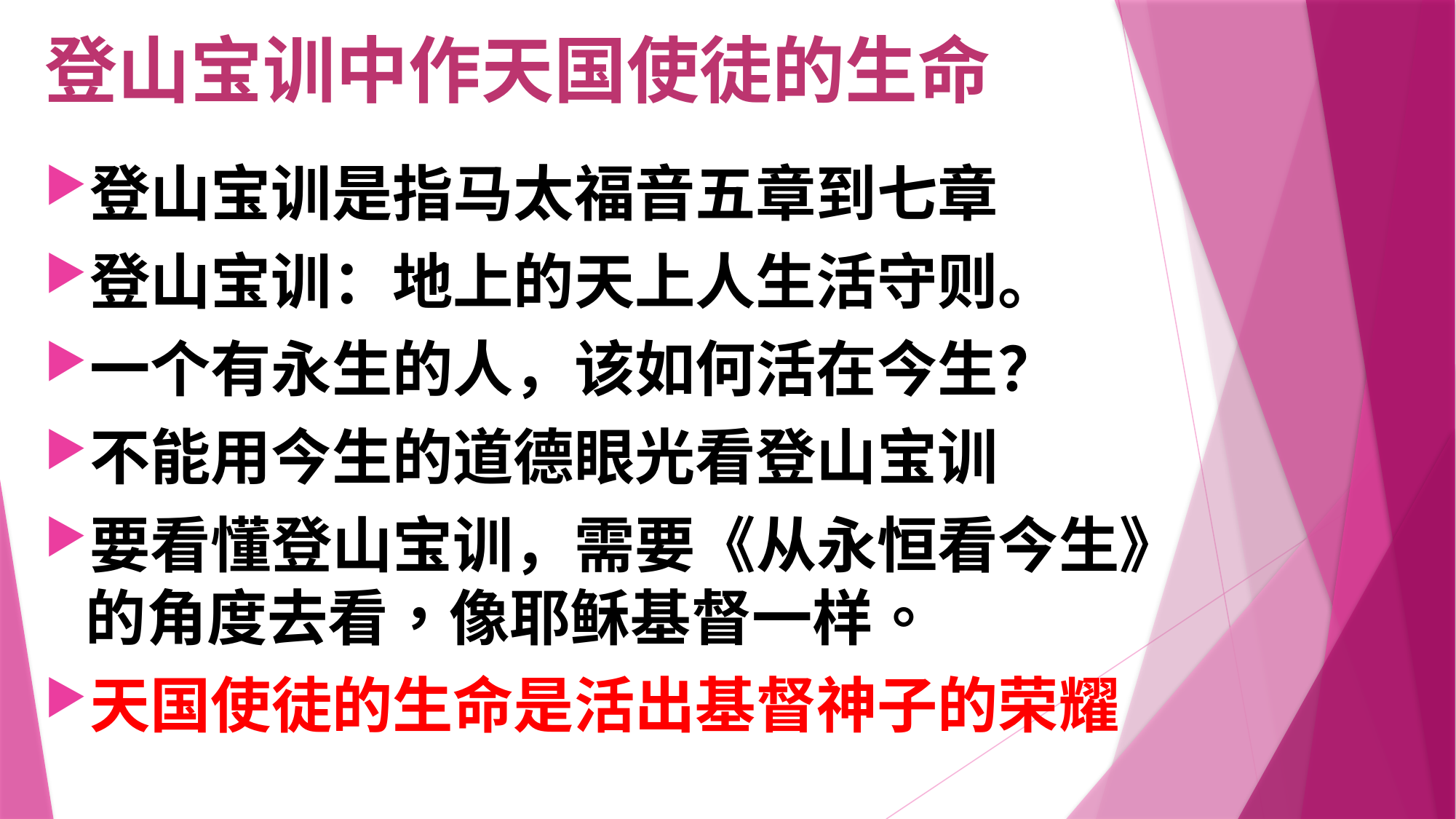

# 登山宝训中作天国使徒的生命
登山宝训是指马太福音五章到七章
登山宝训：地上的天上人生活守则。
一个有永生的人，该如何活在今生？
不能用今生的道德眼光看登山宝训
要看懂登山宝训，需要《从永恒看今生》的角度去看，像耶稣基督一样。
天国使徒的生命是活出基督神子的荣耀